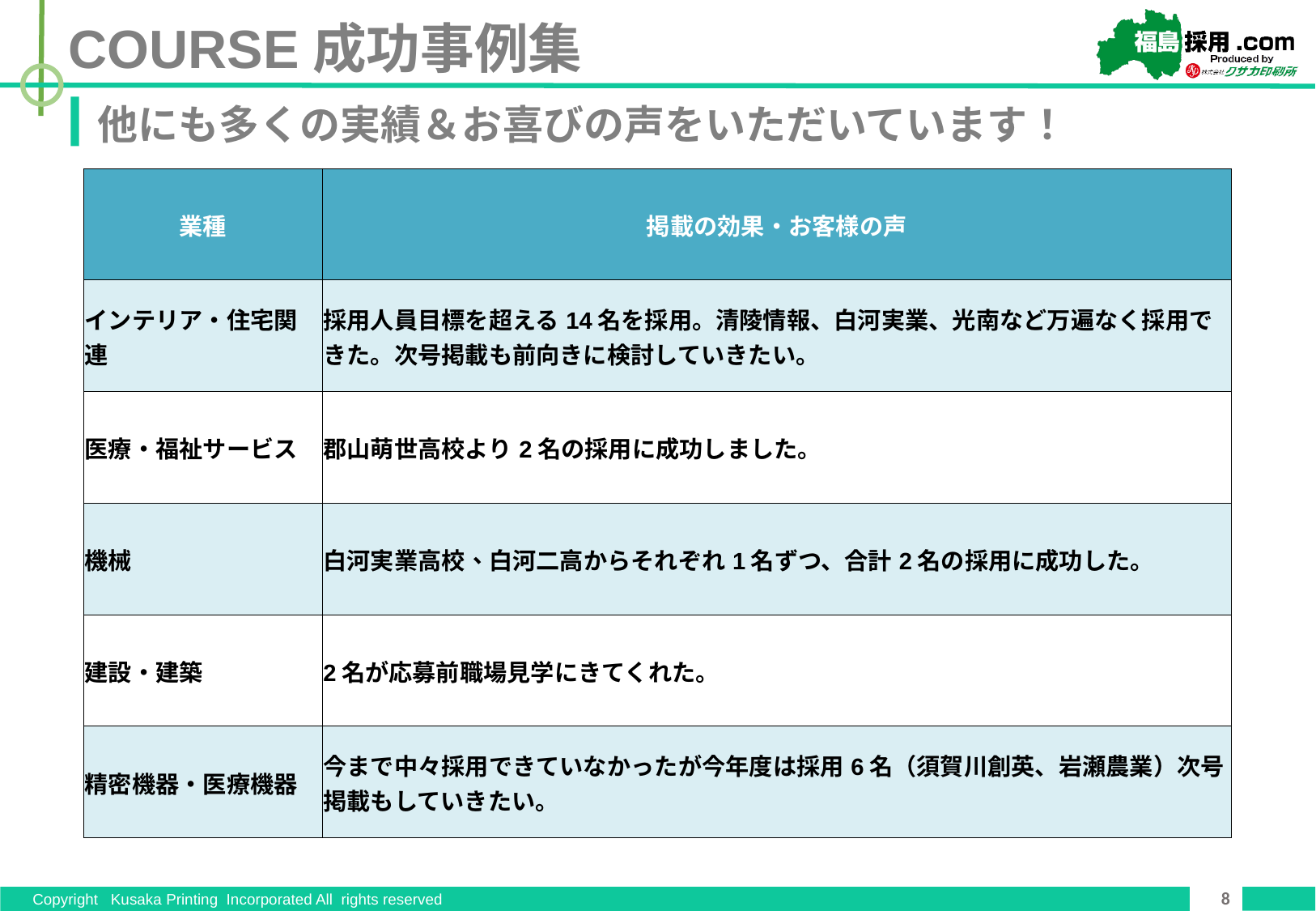

COURSE成功事例集
他にも多くの実績＆お喜びの声をいただいています！
| 業種 | 掲載の効果・お客様の声 |
| --- | --- |
| インテリア・住宅関連 | 採用人員目標を超える14名を採用。清陵情報、白河実業、光南など万遍なく採用できた。次号掲載も前向きに検討していきたい。 |
| 医療・福祉サービス | 郡山萌世高校より2名の採用に成功しました。 |
| 機械 | 白河実業高校、白河二高からそれぞれ1名ずつ、合計2名の採用に成功した。 |
| 建設・建築 | 2名が応募前職場見学にきてくれた。 |
| 精密機器・医療機器 | 今まで中々採用できていなかったが今年度は採用6名（須賀川創英、岩瀬農業）次号掲載もしていきたい。 |